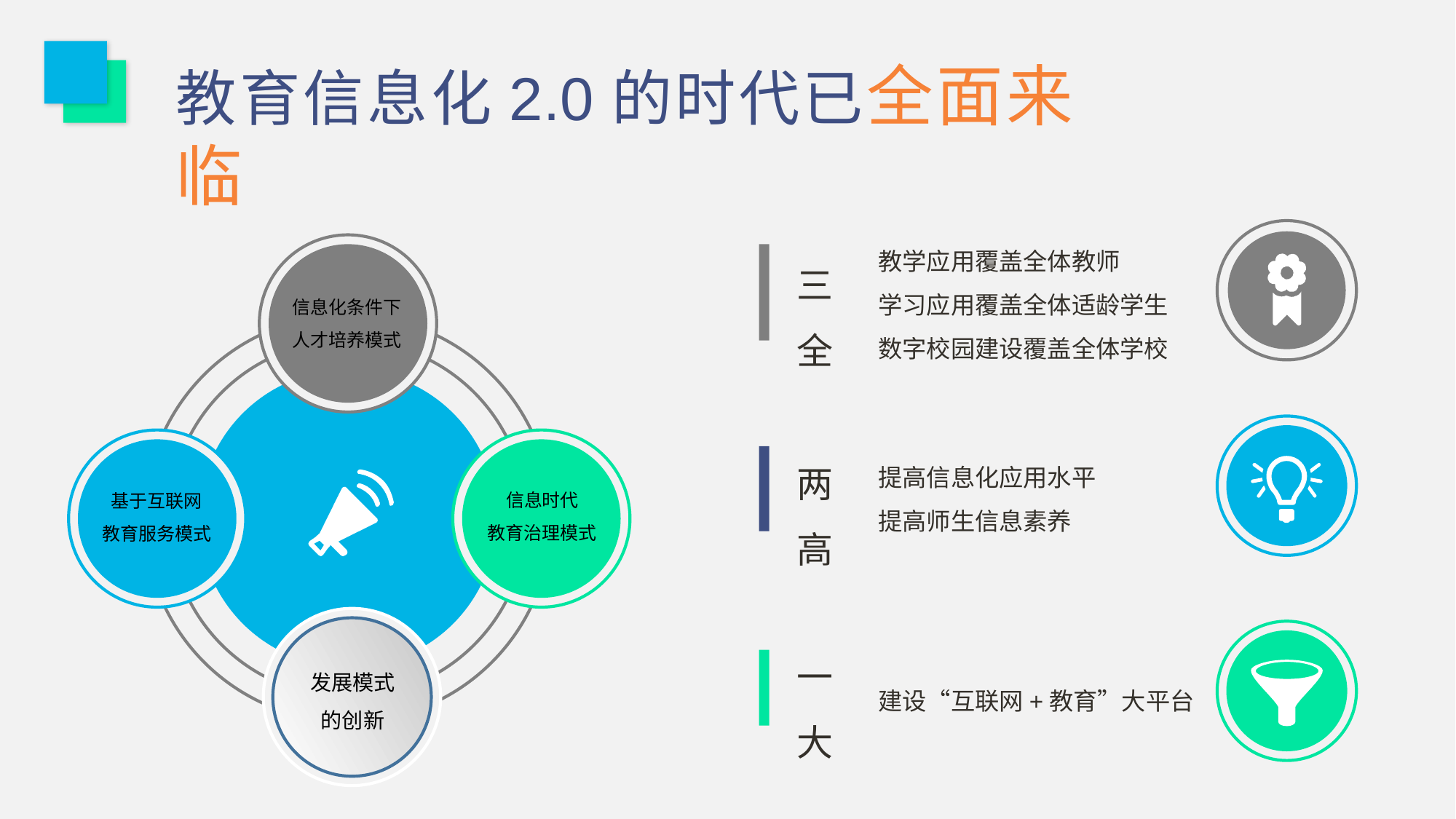

教育信息化2.0的时代已全面来临

教学应用覆盖全体教师
学习应用覆盖全体适龄学生
数字校园建设覆盖全体学校

信息化条件下
人才培养模式

信息时代
教育治理模式
基于互联网
教育服务模式

发展模式
的创新
三
全

两高
提高信息化应用水平
提高师生信息素养

一大

建设“互联网+教育”大平台